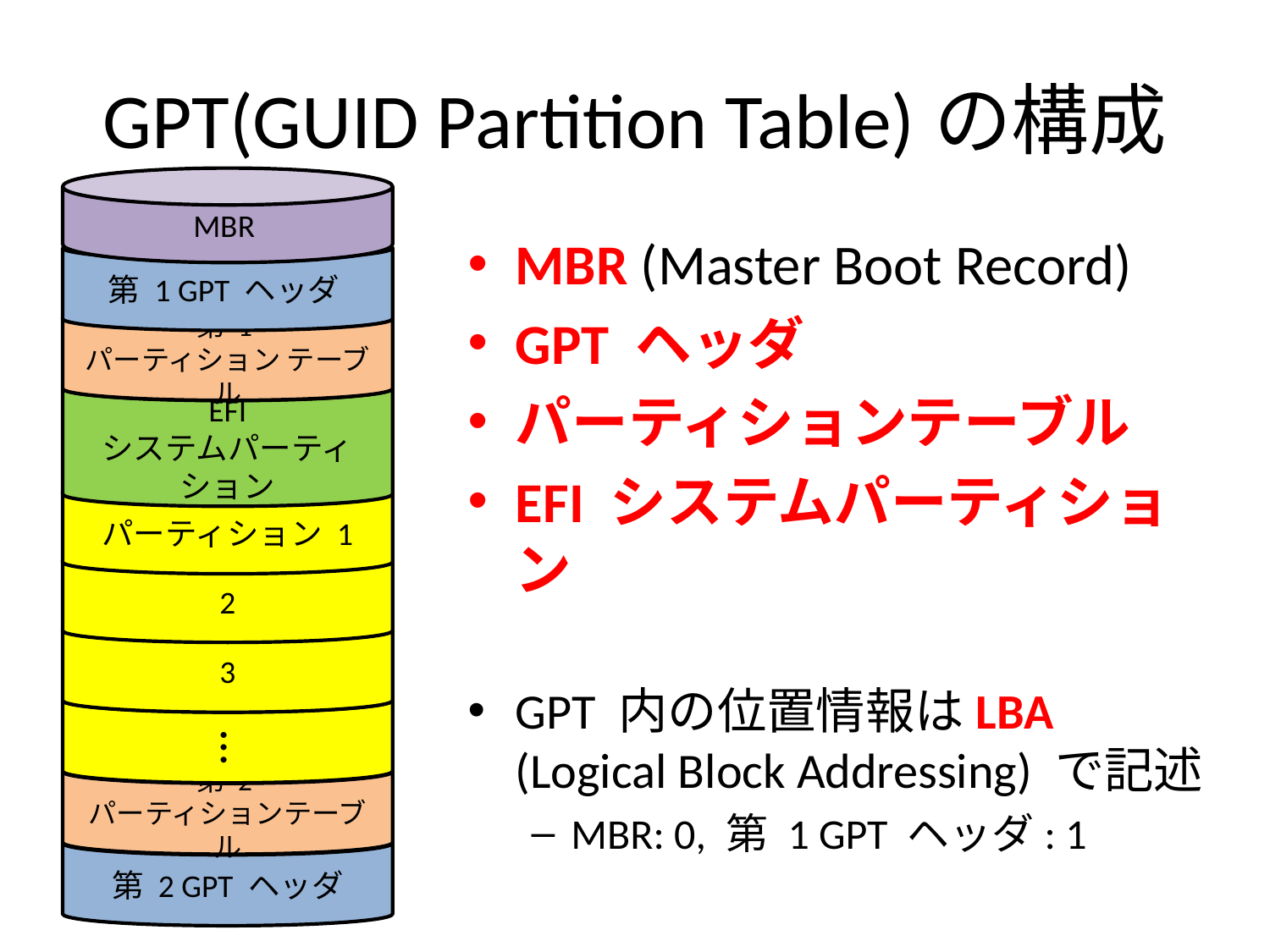

# GPT(GUID Partition Table)の構成
MBR
第 1 GPT ヘッダ
第 1
パーティション テーブル
EFI
システムパーティション
パーティション 1
2
3

第 2
パーティションテーブル
第 2 GPT ヘッダ
…
MBR (Master Boot Record)
GPT ヘッダ
パーティションテーブル
EFI システムパーティション

GPT 内の位置情報はLBA (Logical Block Addressing) で記述
MBR: 0, 第 1 GPT ヘッダ: 1